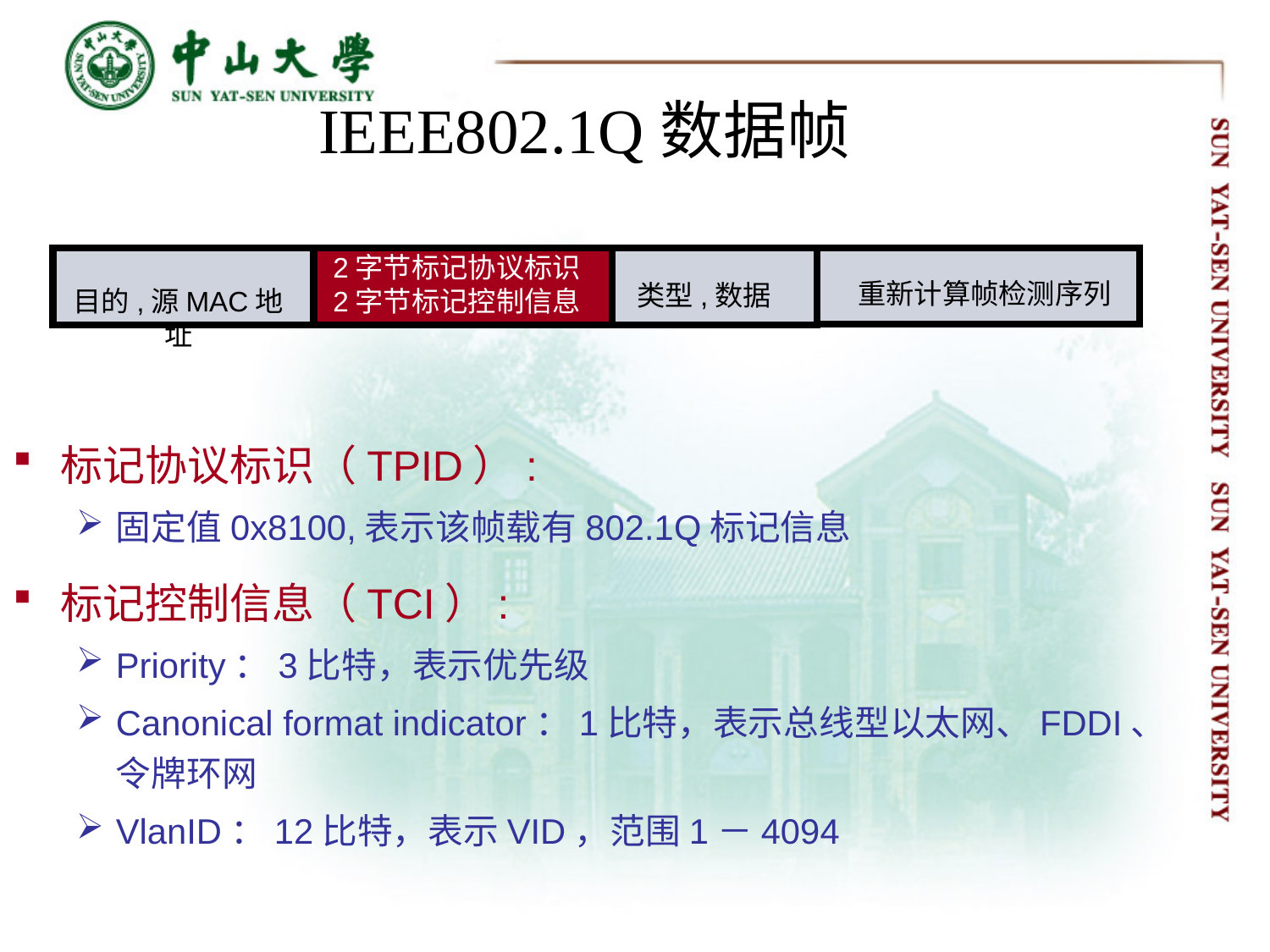

# IEEE802.1Q数据帧
2字节标记协议标识
2字节标记控制信息

重新计算帧检测序列
类型,数据
目的,源MAC地址
标记协议标识（TPID）:
固定值0x8100,表示该帧载有802.1Q标记信息
标记控制信息（TCI）:
Priority：3比特，表示优先级
Canonical format indicator：1比特，表示总线型以太网、FDDI、令牌环网
VlanID：12比特，表示VID，范围1－4094